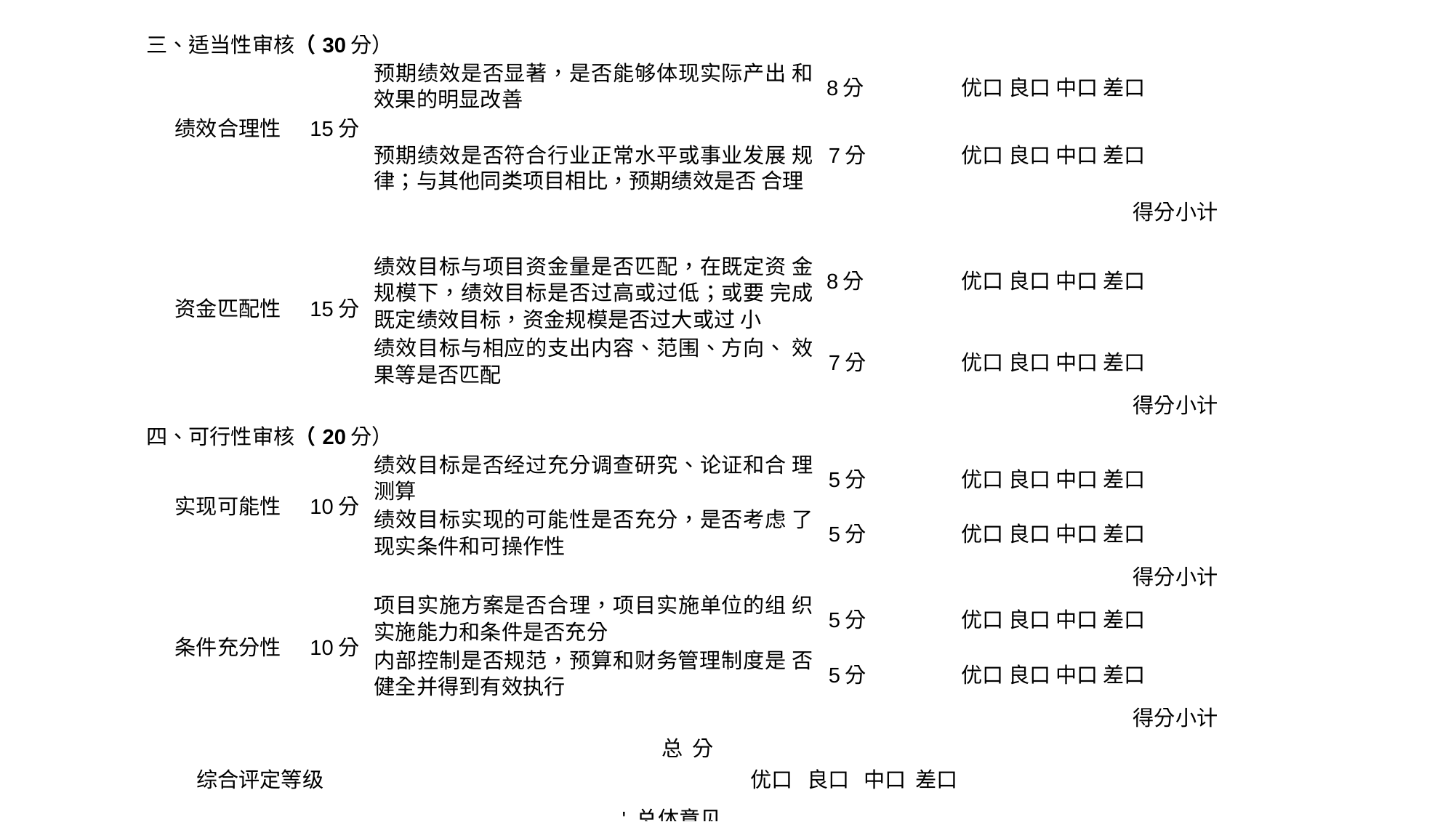

| 三、适当性审核（30分） |  |  |  |  |  |  |
| --- | --- | --- | --- | --- | --- | --- |
| 绩效合理性 | 15分 | 预期绩效是否显著，是否能够体现实际产出 和效果的明显改善 | 8分 | 优口 良口 中口 差口 |  |  |
|  |  | 预期绩效是否符合行业正常水平或事业发展 规律；与其他同类项目相比，预期绩效是否 合理 | 7分 | 优口 良口 中口 差口 |  |  |
|  |  | 得分小计 |  |  |  |  |
| 资金匹配性 | 15分 | 绩效目标与项目资金量是否匹配，在既定资 金规模下，绩效目标是否过高或过低；或要 完成既定绩效目标，资金规模是否过大或过 小 | 8分 | 优口 良口 中口 差口 |  |  |
|  |  | 绩效目标与相应的支出内容、范围、方向、 效果等是否匹配 | 7分 | 优口 良口 中口 差口 |  |  |
|  |  | 得分小计 |  |  |  |  |
| 四、可行性审核（20分） |  |  |  |  |  |  |
| 实现可能性 | 10分 | 绩效目标是否经过充分调查研究、论证和合 理测算 | 5分 | 优口 良口 中口 差口 |  |  |
|  |  | 绩效目标实现的可能性是否充分，是否考虑 了现实条件和可操作性 | 5分 | 优口 良口 中口 差口 |  |  |
|  |  | 得分小计 |  |  |  |  |
| 条件充分性 | 10分 | 项目实施方案是否合理，项目实施单位的组 织实施能力和条件是否充分 | 5分 | 优口 良口 中口 差口 |  |  |
|  |  | 内部控制是否规范，预算和财务管理制度是 否健全并得到有效执行 | 5分 | 优口 良口 中口 差口 |  |  |
|  |  | 得分小计 |  |  |  |  |
| 总 分 |  |  |  |  |  |  |
| 综合评定等级 |  | 优口 良口 中口 差口 |  |  |  |  |
|  |  |  |  |  |  |  |
|  |  |  |  |  |  |  |
| ',总体意见 |  |  |  |  |  |  |